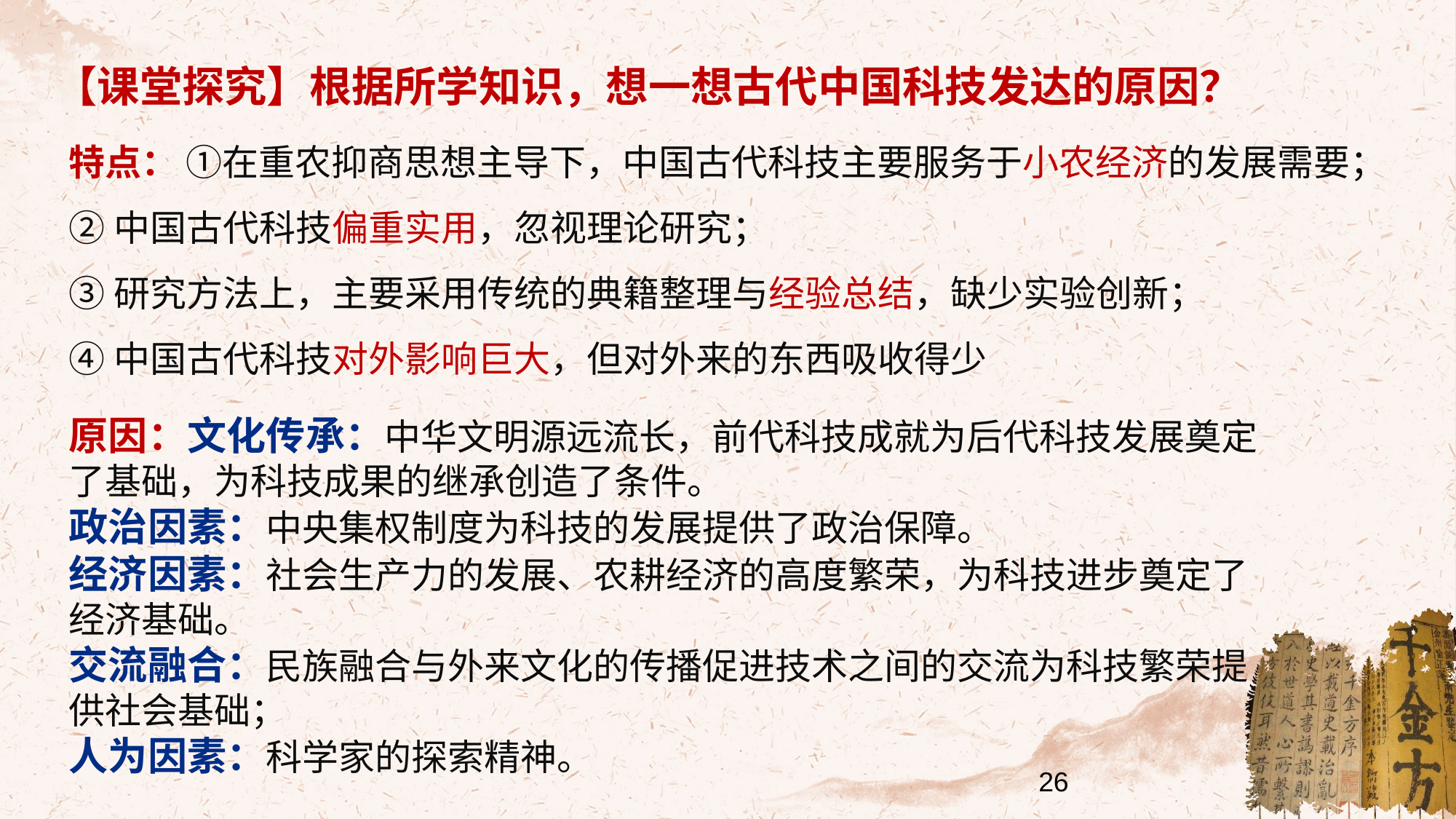

【课堂探究】根据所学知识，想一想古代中国科技发达的原因？
特点： ①在重农抑商思想主导下，中国古代科技主要服务于小农经济的发展需要；
②中国古代科技偏重实用，忽视理论研究；
③研究方法上，主要采用传统的典籍整理与经验总结，缺少实验创新；
④中国古代科技对外影响巨大，但对外来的东西吸收得少
原因：文化传承：中华文明源远流长，前代科技成就为后代科技发展奠定了基础，为科技成果的继承创造了条件。
政治因素：中央集权制度为科技的发展提供了政治保障。
经济因素：社会生产力的发展、农耕经济的高度繁荣，为科技进步奠定了经济基础。
交流融合：民族融合与外来文化的传播促进技术之间的交流为科技繁荣提供社会基础；
人为因素：科学家的探索精神。

26